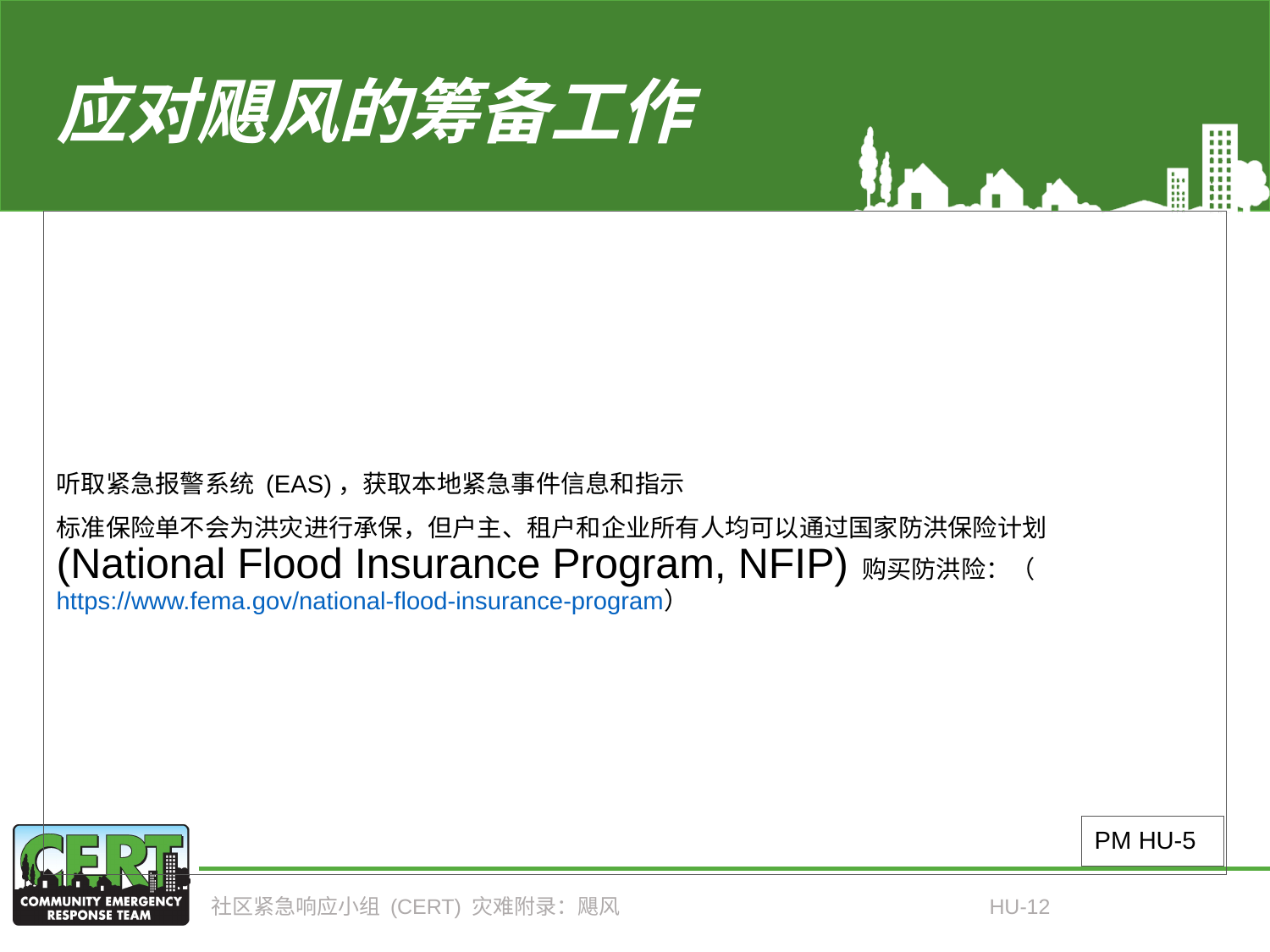

# 应对飓风的筹备工作
听取紧急报警系统 (EAS)，获取本地紧急事件信息和指示
标准保险单不会为洪灾进行承保，但户主、租户和企业所有人均可以通过国家防洪保险计划 (National Flood Insurance Program, NFIP) 购买防洪险：（https://www.fema.gov/national-flood-insurance-program）
PM HU-5
社区紧急响应小组 (CERT) 灾难附录：飓风
HU-12